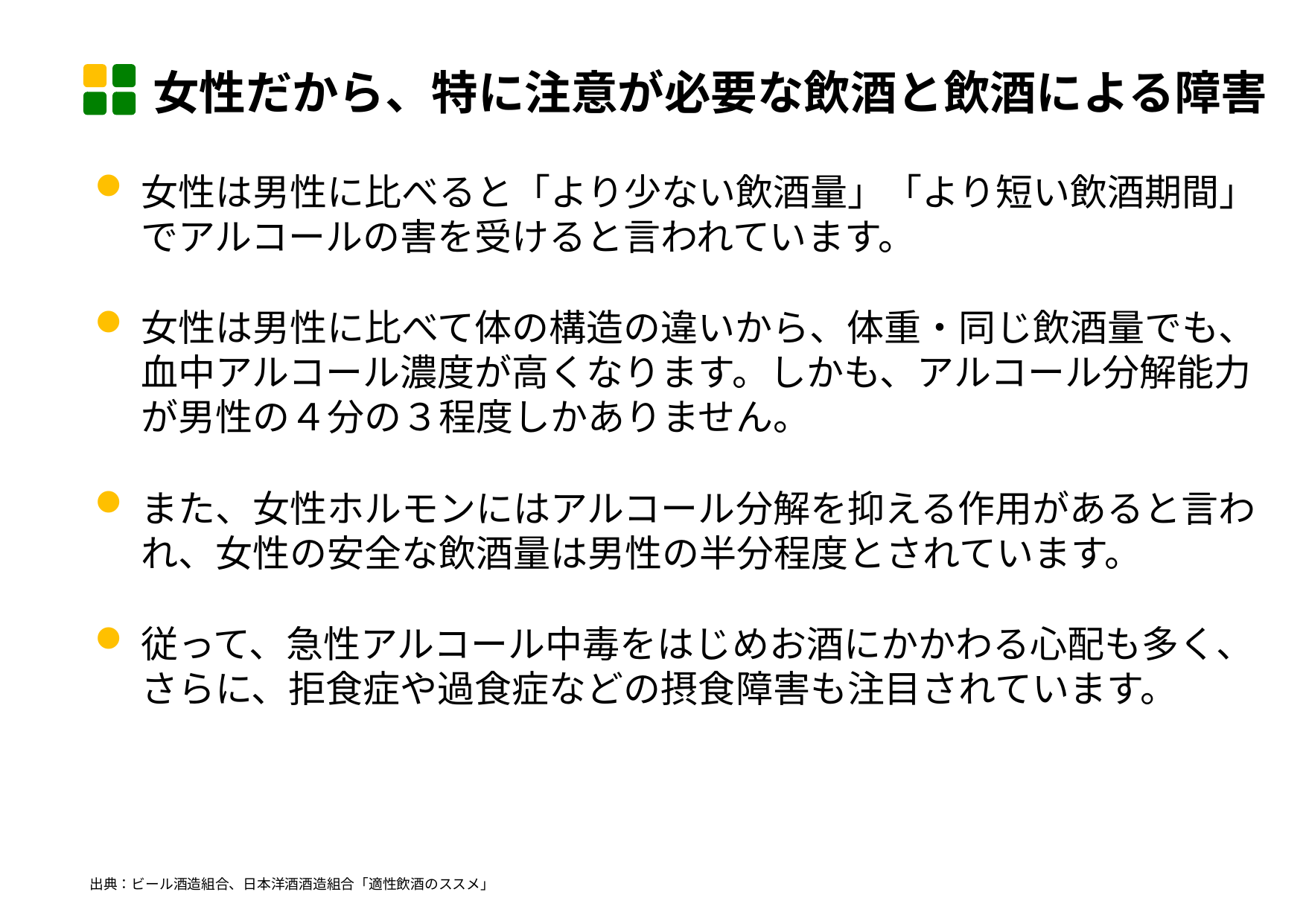

女性だから、特に注意が必要な飲酒と飲酒による障害

女性は男性に比べると「より少ない飲酒量」「より短い飲酒期間」でアルコールの害を受けると言われています。
女性は男性に比べて体の構造の違いから、体重・同じ飲酒量でも、血中アルコール濃度が高くなります。しかも、アルコール分解能力が男性の４分の３程度しかありません。
また、女性ホルモンにはアルコール分解を抑える作用があると言われ、女性の安全な飲酒量は男性の半分程度とされています。
従って、急性アルコール中毒をはじめお酒にかかわる心配も多く、さらに、拒食症や過食症などの摂食障害も注目されています。
出典：ビール酒造組合、日本洋酒酒造組合「適性飲酒のススメ」